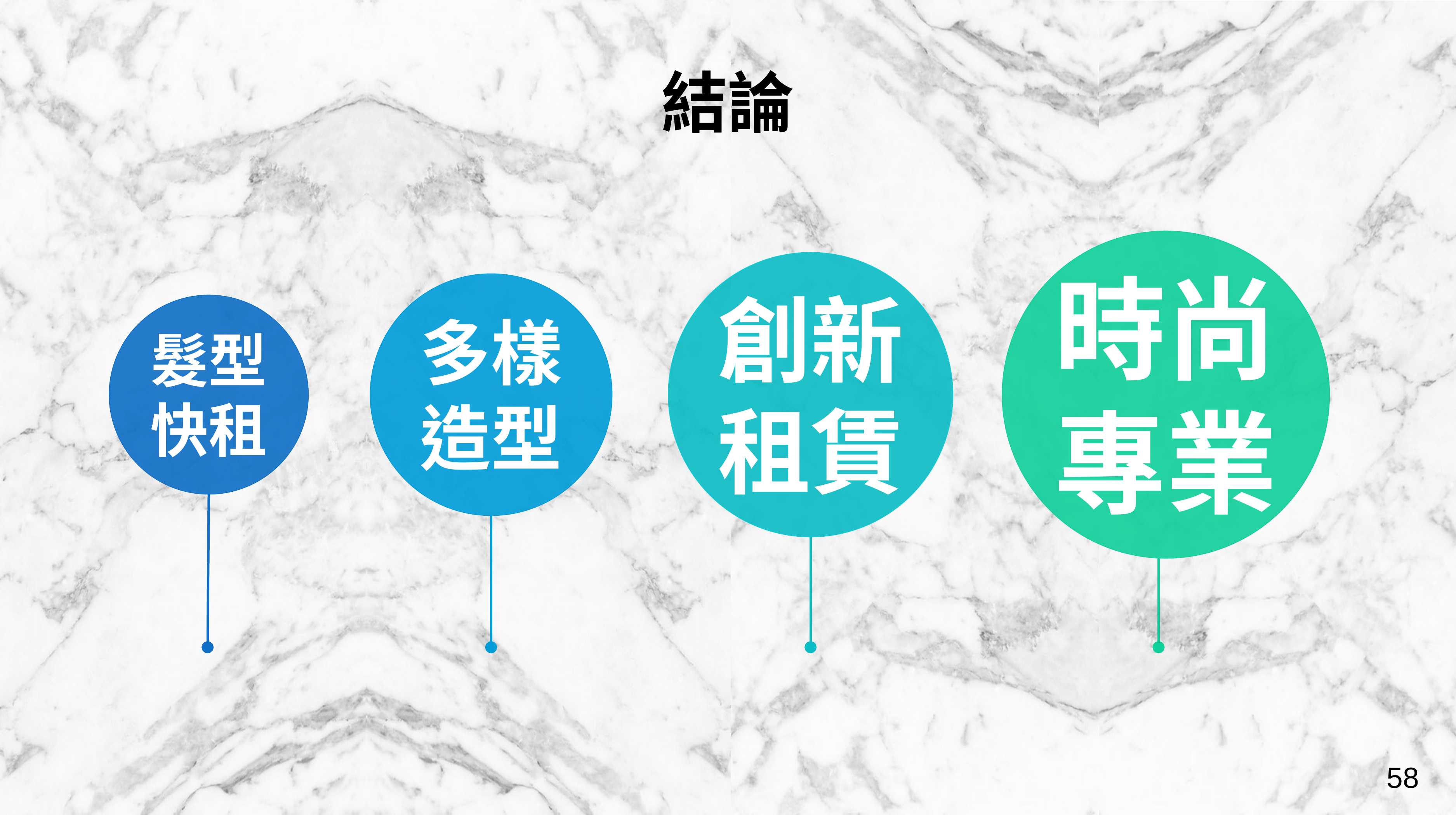

結論

時尚
專業

創新
租賃

多樣
造型

髮型
快租
58